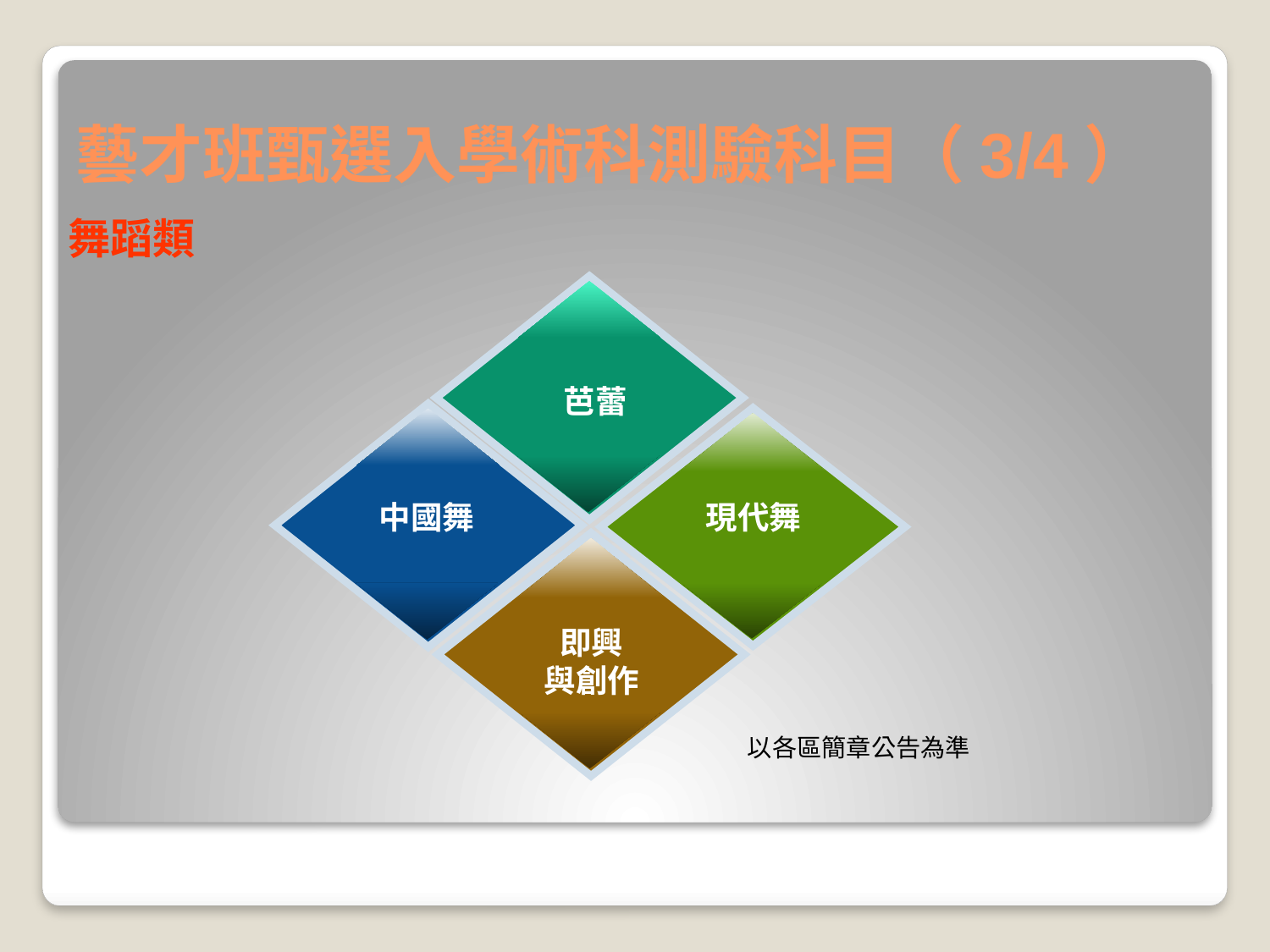

# 藝才班甄選入學術科測驗科目（3/4）
舞蹈類

芭蕾

中國舞
現代舞

即興
與創作
以各區簡章公告為準